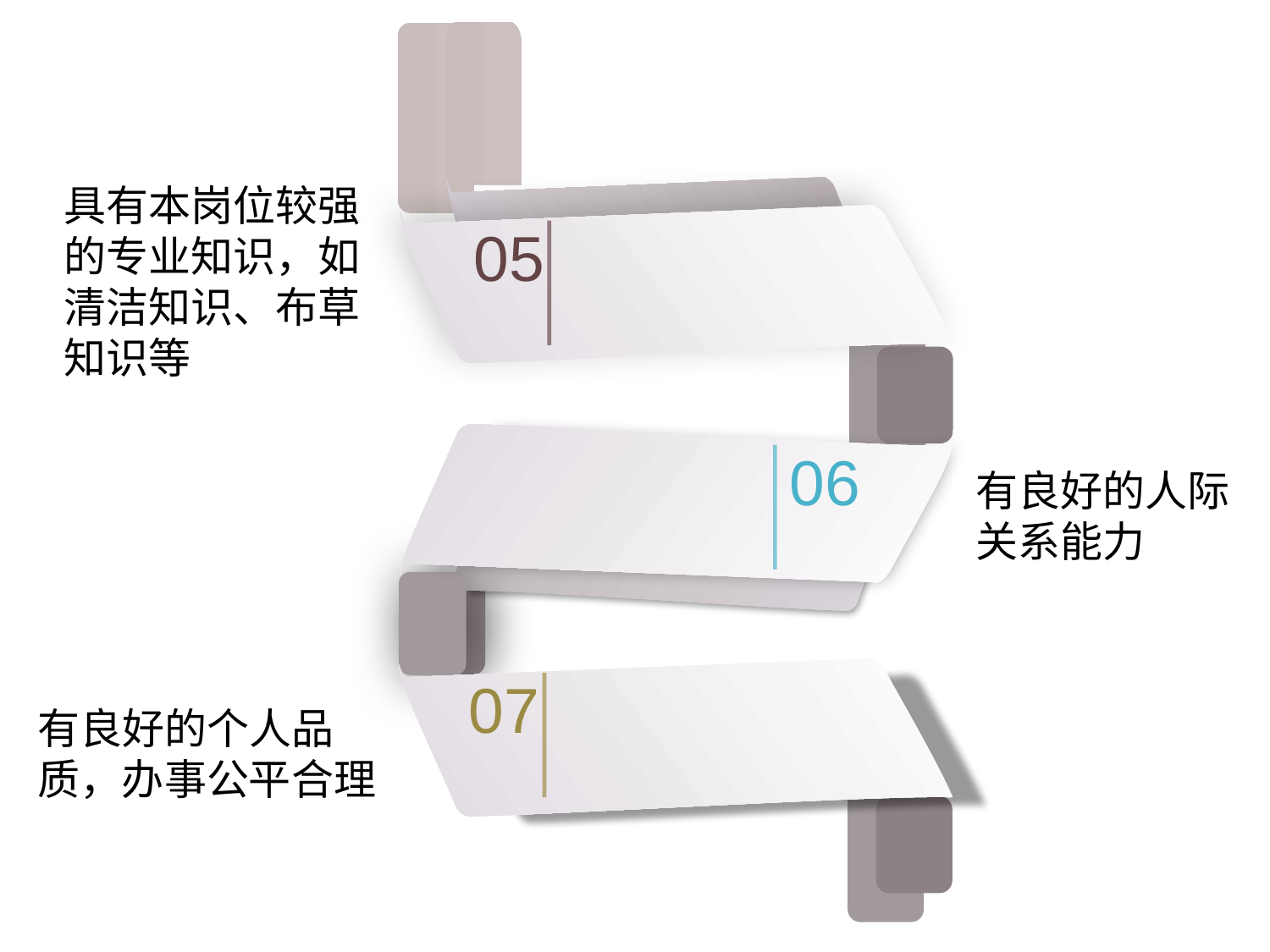

05

06

07

具有本岗位较强的专业知识，如清洁知识、布草知识等
有良好的人际关系能力
有良好的个人品质，办事公平合理